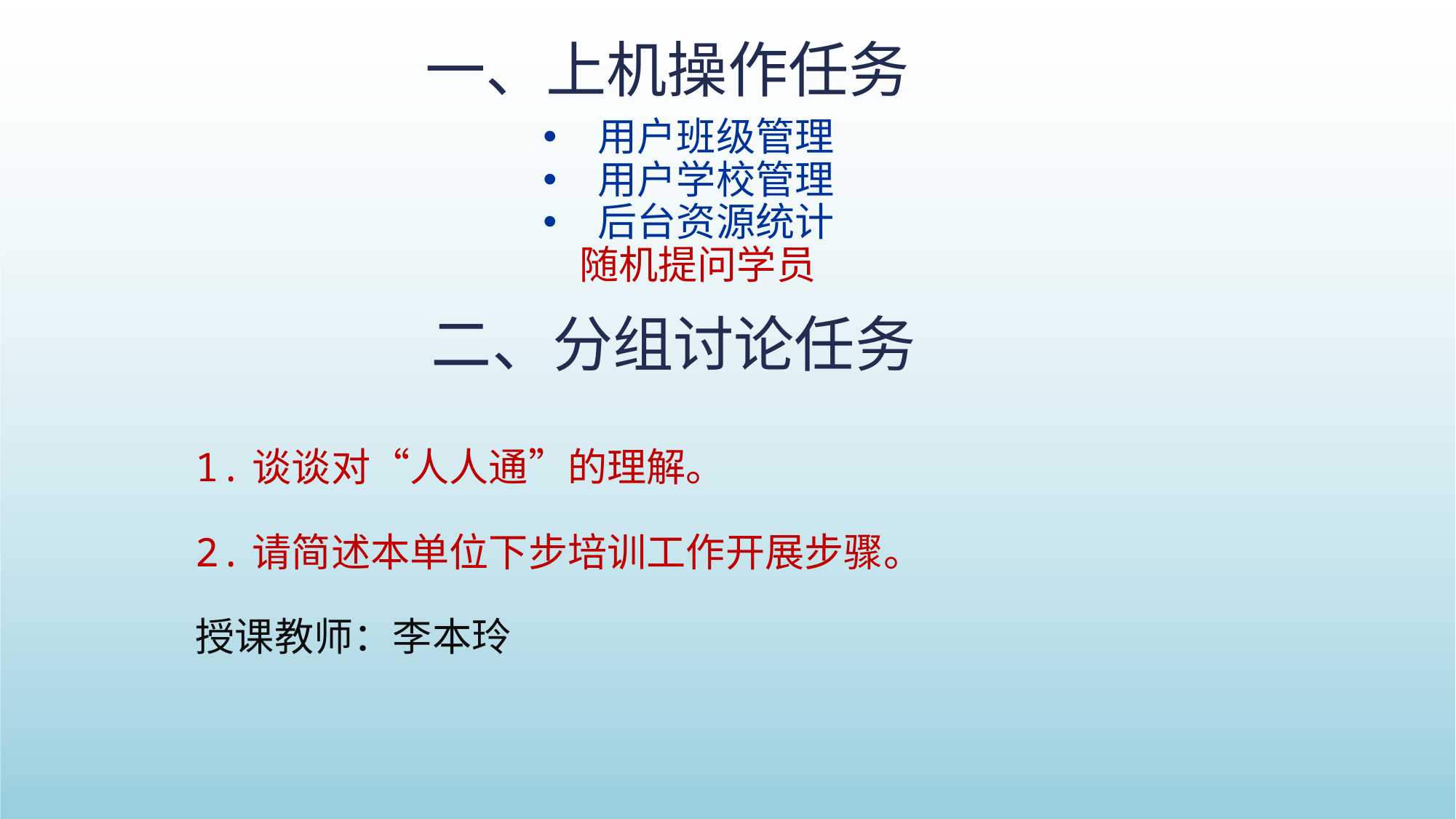

一、上机操作任务
用户班级管理
用户学校管理
后台资源统计
   随机提问学员
二、分组讨论任务

1.谈谈对“人人通”的理解。
2.请简述本单位下步培训工作开展步骤。

授课教师：李本玲